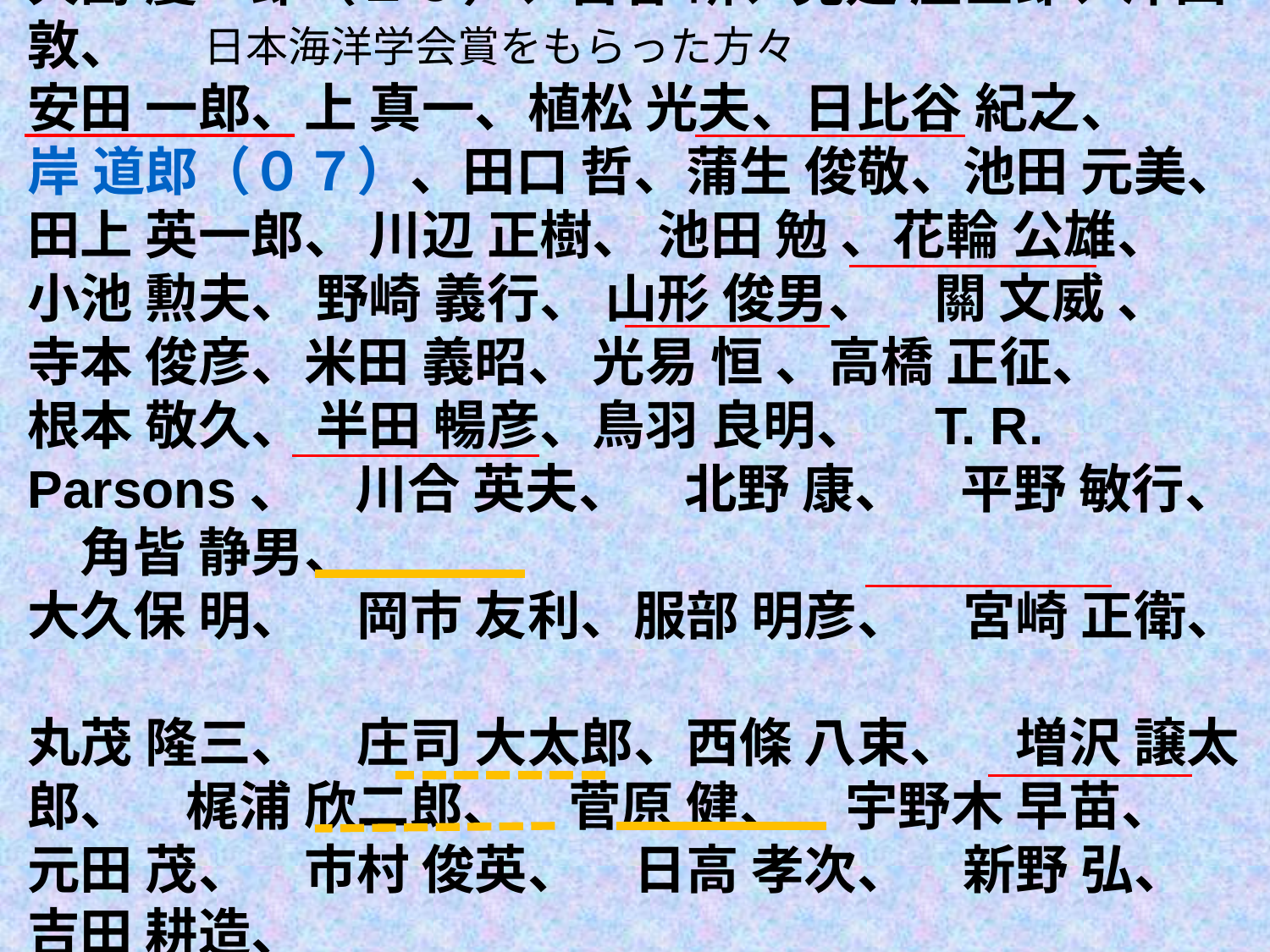

日本海洋学会賞をもらった方々
大島 慶一郎（１５）、古谷 研、見延 庄士郎、津田 敦、
安田 一郎、上 真一、植松 光夫、日比谷 紀之、
岸 道郎（０７）、田口 哲、蒲生 俊敬、池田 元美、
田上 英一郎、 川辺 正樹、 池田 勉 、花輪 公雄、
小池 勲夫、 野崎 義行、 山形 俊男、　關 文威 、
寺本 俊彦、米田 義昭、 光易 恒 、高橋 正征、
根本 敬久、 半田 暢彦、鳥羽 良明、　T. R. Parsons、　川合 英夫、　北野 康、　平野 敏行、　角皆 静男、
大久保 明、　岡市 友利、服部 明彦、　宮崎 正衛、
丸茂 隆三、　庄司 大太郎、西條 八束、　増沢 譲太郎、　梶浦 欣二郎、　菅原 健、　宇野木 早苗、　元田 茂、　市村 俊英、　日高 孝次、　新野 弘、　吉田 耕造、
三宅 泰雄、　宇田 道隆（６６）